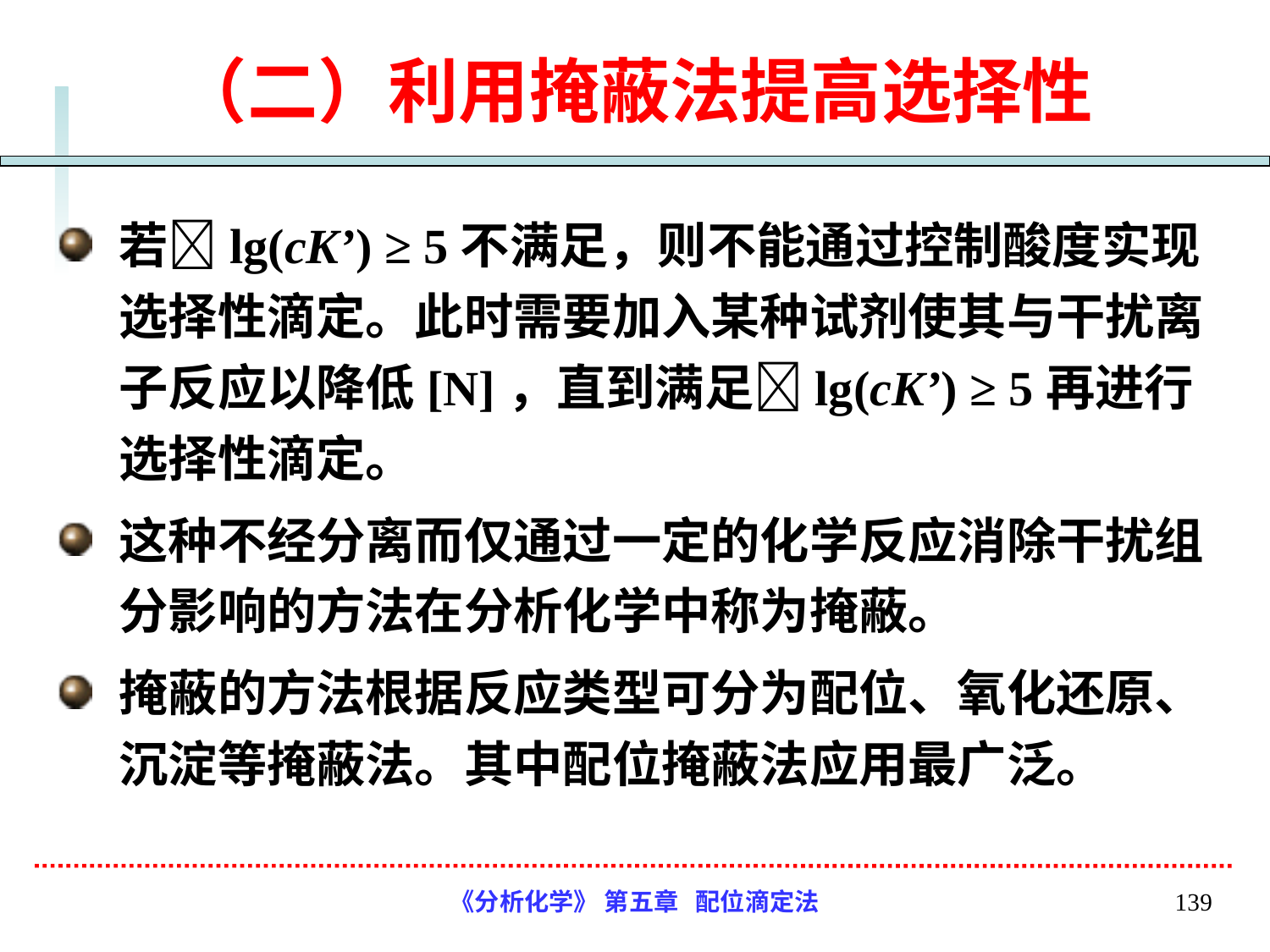

# （二）利用掩蔽法提高选择性
若Δlg(cK’) ≥ 5不满足，则不能通过控制酸度实现选择性滴定。此时需要加入某种试剂使其与干扰离子反应以降低[N]，直到满足Δlg(cK’) ≥ 5再进行选择性滴定。
这种不经分离而仅通过一定的化学反应消除干扰组分影响的方法在分析化学中称为掩蔽。
掩蔽的方法根据反应类型可分为配位、氧化还原、沉淀等掩蔽法。其中配位掩蔽法应用最广泛。
《分析化学》 第五章   配位滴定法
139